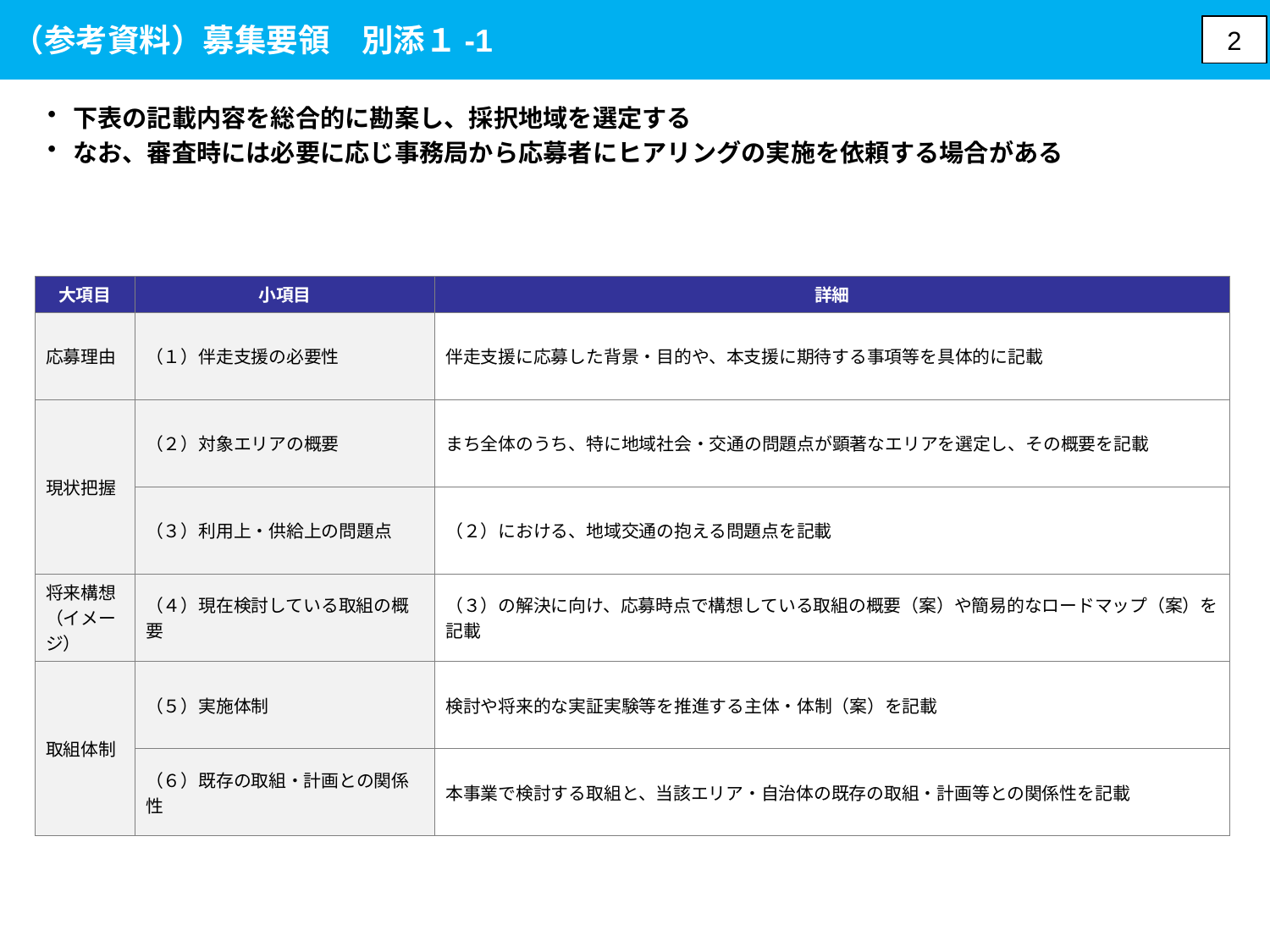

（参考資料）募集要領　別添１-1
2
下表の記載内容を総合的に勘案し、採択地域を選定する
なお、審査時には必要に応じ事務局から応募者にヒアリングの実施を依頼する場合がある

| 大項目 | 小項目 | 詳細 |
| --- | --- | --- |
| 応募理由 | （１）伴走支援の必要性 | 伴走支援に応募した背景・目的や、本支援に期待する事項等を具体的に記載 |
| 現状把握 | （２）対象エリアの概要 | まち全体のうち、特に地域社会・交通の問題点が顕著なエリアを選定し、その概要を記載 |
| 現状の把握 | （３）利用上・供給上の問題点 | （２）における、地域交通の抱える問題点を記載 |
| 将来構想 （イメージ） | （４）現在検討している取組の概要 | （３）の解決に向け、応募時点で構想している取組の概要（案）や簡易的なロードマップ（案）を記載 |
| 取組体制 | （５）実施体制 | 検討や将来的な実証実験等を推進する主体・体制（案）を記載 |
| 取組体制 | （６）既存の取組・計画との関係性 | 本事業で検討する取組と、当該エリア・自治体の既存の取組・計画等との関係性を記載 |